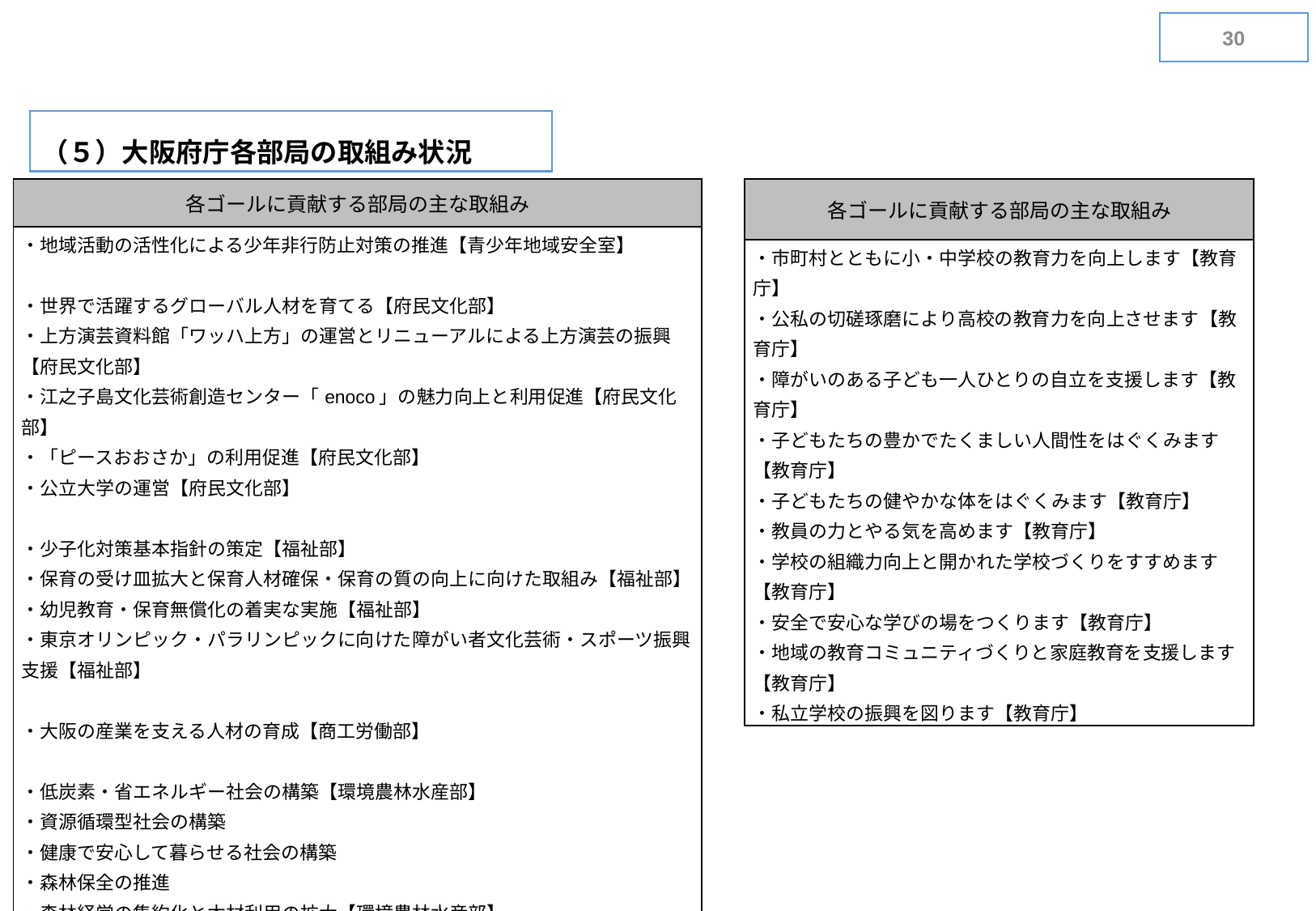

30
（５）大阪府庁各部局の取組み状況
| 各ゴールに貢献する部局の主な取組み |
| --- |
| ・地域活動の活性化による少年非行防止対策の推進【青少年地域安全室】 ・世界で活躍するグローバル人材を育てる【府民文化部】 ・上方演芸資料館「ワッハ上方」の運営とリニューアルによる上方演芸の振興【府民文化部】 ・江之子島文化芸術創造センター「enoco」の魅力向上と利用促進【府民文化部】 ・「ピースおおさか」の利用促進【府民文化部】 ・公立大学の運営【府民文化部】 ・少子化対策基本指針の策定【福祉部】 ・保育の受け皿拡大と保育人材確保・保育の質の向上に向けた取組み【福祉部】 ・幼児教育・保育無償化の着実な実施【福祉部】 ・東京オリンピック・パラリンピックに向けた障がい者文化芸術・スポーツ振興支援【福祉部】 ・大阪の産業を支える人材の育成【商工労働部】 ・低炭素・省エネルギー社会の構築【環境農林水産部】 ・資源循環型社会の構築 ・健康で安心して暮らせる社会の構築 ・森林保全の推進 ・森林経営の集約化と木材利用の拡大【環境農林水産部】 ・食べ物が無駄なく消費される社会の構築【環境農林水産部】 ・「はま」が潤い、豊かな恵みを「まち」に届ける海づくり【環境農林水産部】 |
| 各ゴールに貢献する部局の主な取組み |
| --- |
| ・市町村とともに小・中学校の教育力を向上します【教育庁】 ・公私の切磋琢磨により高校の教育力を向上させます【教育庁】 ・障がいのある子ども一人ひとりの自立を支援します【教育庁】 ・子どもたちの豊かでたくましい人間性をはぐくみます【教育庁】 ・子どもたちの健やかな体をはぐくみます【教育庁】 ・教員の力とやる気を高めます【教育庁】 ・学校の組織力向上と開かれた学校づくりをすすめます【教育庁】 ・安全で安心な学びの場をつくります【教育庁】 ・地域の教育コミュニティづくりと家庭教育を支援します【教育庁】 ・私立学校の振興を図ります【教育庁】 |